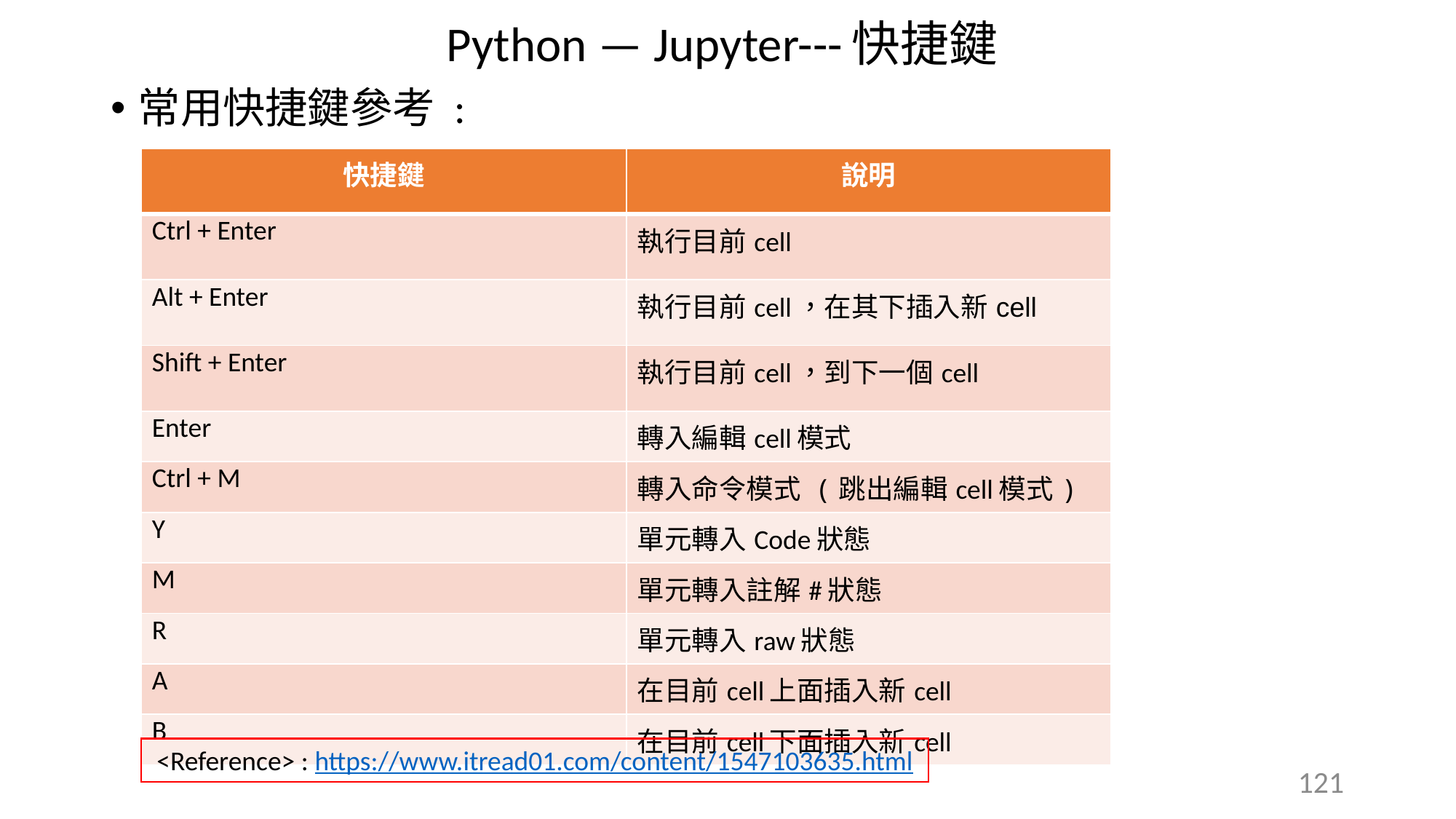

# Python — Jupyter---快捷鍵
常用快捷鍵參考 :

| 快捷鍵 | 說明 |
| --- | --- |
| Ctrl + Enter | 執行目前cell |
| Alt + Enter | 執行目前cell，在其下插入新cell |
| Shift + Enter | 執行目前cell，到下一個cell |
| Enter | 轉入編輯cell模式 |
| Ctrl + M | 轉入命令模式 (跳出編輯cell模式) |
| Y | 單元轉入Code狀態 |
| M | 單元轉入註解#狀態 |
| R | 單元轉入raw狀態 |
| A | 在目前cell上面插入新cell |
| B | 在目前cell下面插入新cell |
<Reference> : https://www.itread01.com/content/1547103635.html

121